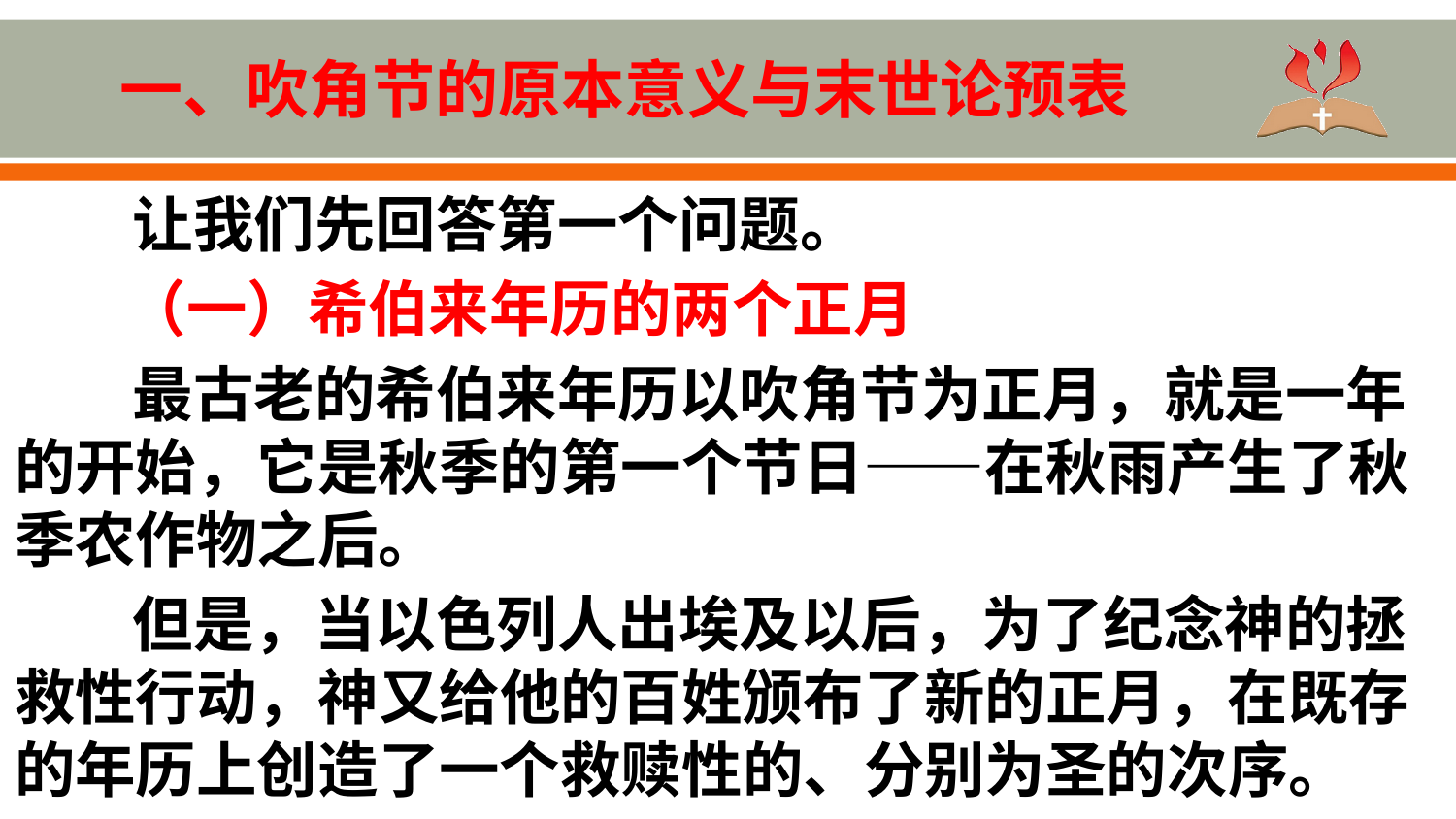

# 一、吹角节的原本意义与末世论预表
让我们先回答第一个问题。
       （一）希伯来年历的两个正月
最古老的希伯来年历以吹角节为正月，就是一年的开始，它是秋季的第一个节日——在秋雨产生了秋季农作物之后。
但是，当以色列人出埃及以后，为了纪念神的拯救性行动，神又给他的百姓颁布了新的正月，在既存的年历上创造了一个救赎性的、分别为圣的次序。